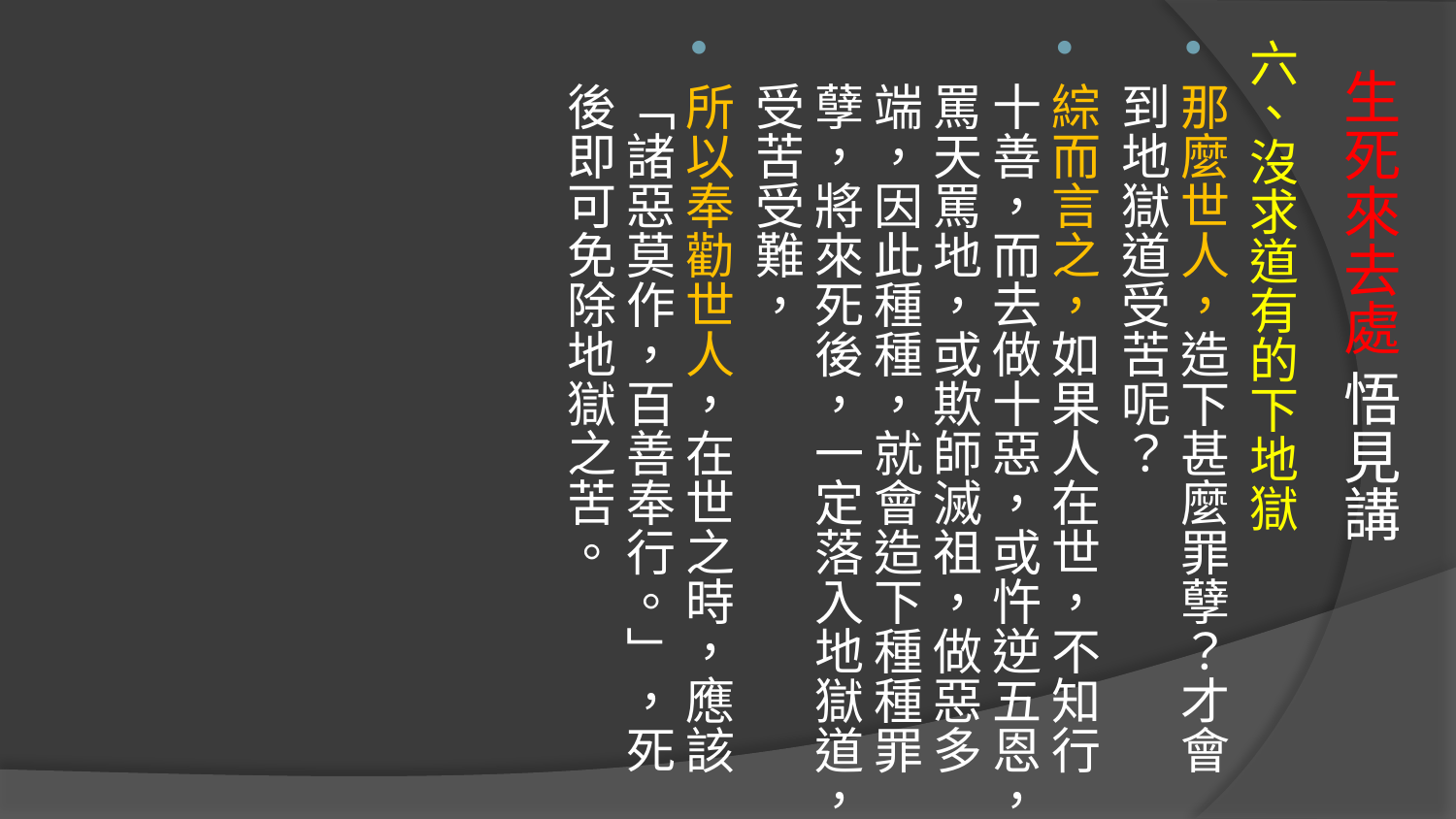

六、沒求道有的下地獄
那麼世人，造下甚麼罪孽？才會到地獄道受苦呢？
綜而言之，如果人在世，不知行十善，而去做十惡，或忤逆五恩，罵天罵地，或欺師滅祖，做惡多端，因此種種，就會造下種種罪孽，將來死後，一定落入地獄道，受苦受難，
所以奉勸世人，在世之時，應該「諸惡莫作，百善奉行。」，死後即可免除地獄之苦。

# 生死來去處 悟見講